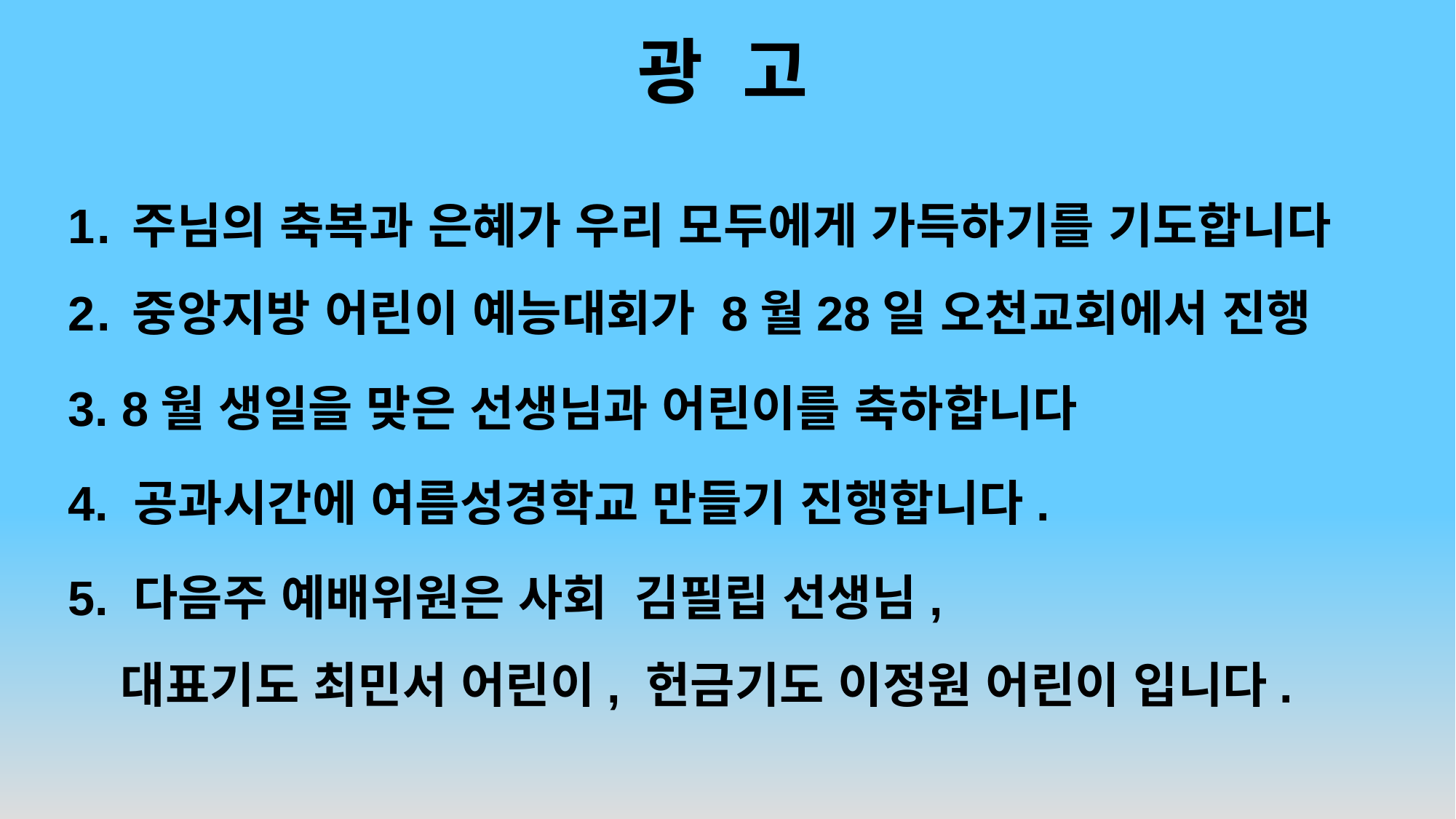

# 광  고
주님의 축복과 은혜가 우리 모두에게 가득하기를 기도합니다
중앙지방 어린이 예능대회가 8월28일 오천교회에서 진행
3. 8월 생일을 맞은 선생님과 어린이를 축하합니다
4. 공과시간에 여름성경학교 만들기 진행합니다.
5. 다음주 예배위원은 사회  김필립 선생님,
   대표기도 최민서 어린이, 헌금기도 이정원 어린이 입니다.